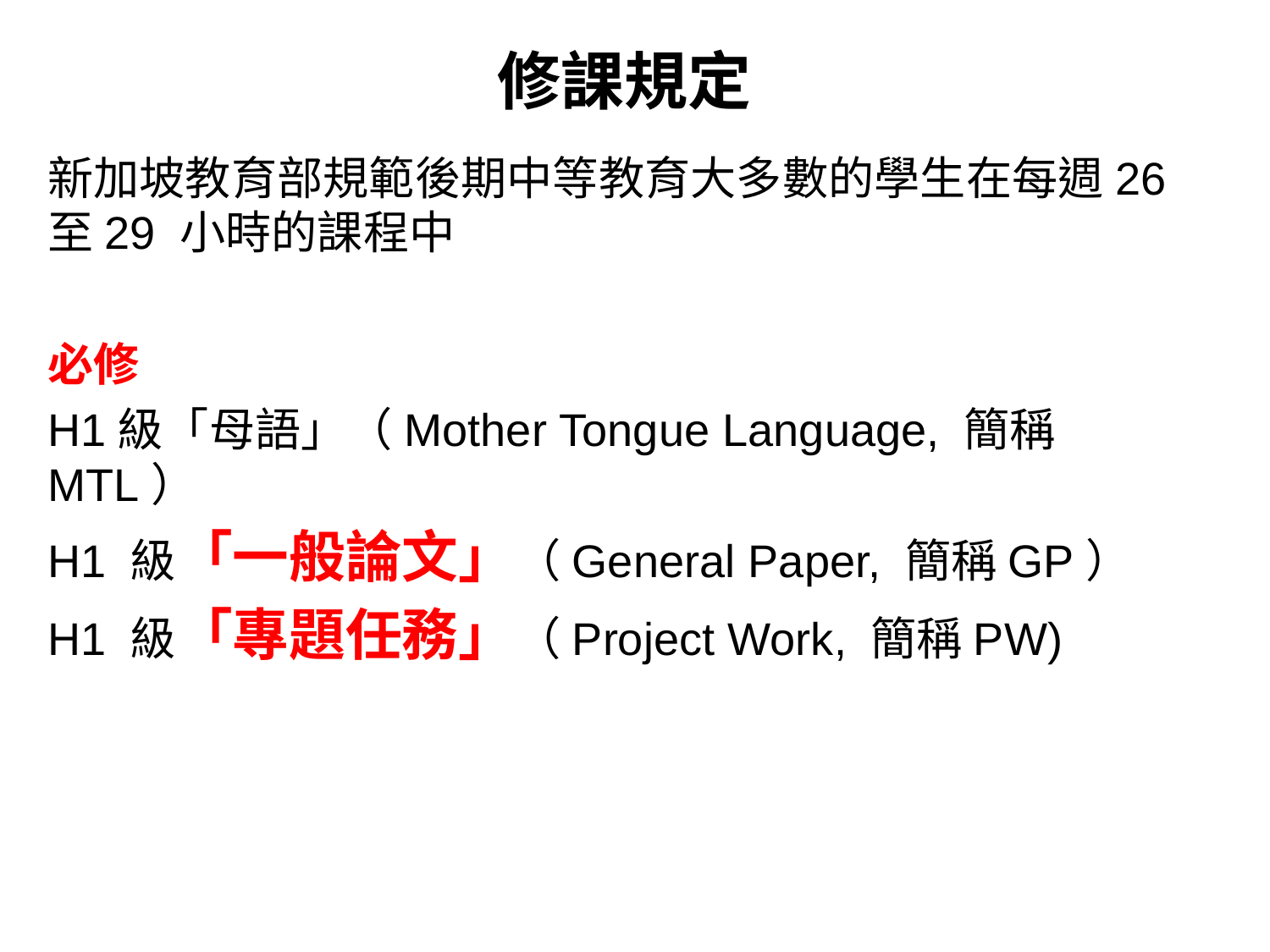

# 修課規定
新加坡教育部規範後期中等教育大多數的學生在每週26 至29 小時的課程中

必修
H1級「母語」（Mother Tongue Language, 簡稱MTL）
H1 級「一般論文」（General Paper, 簡稱GP）
H1 級「專題任務」（Project Work, 簡稱PW)